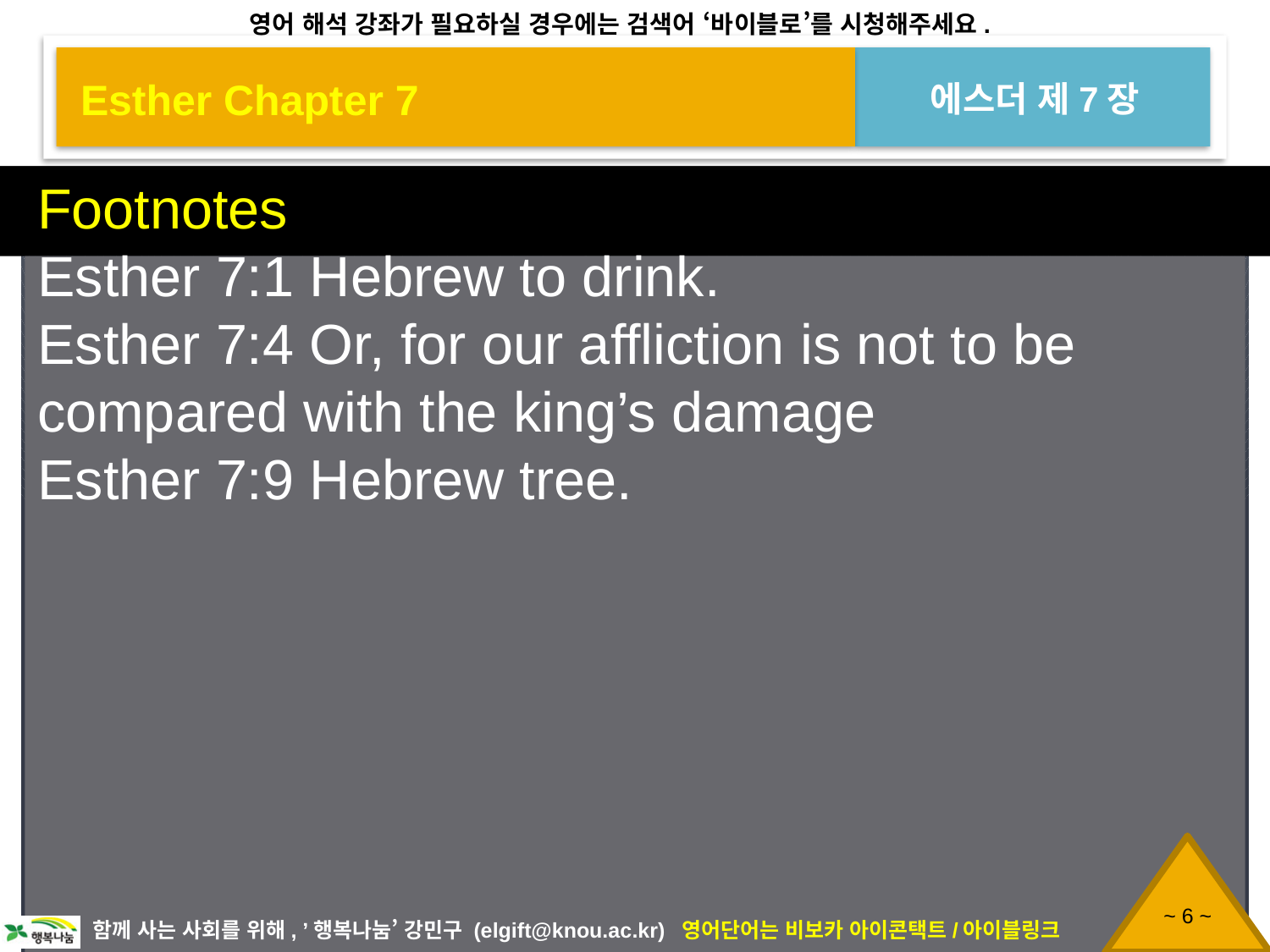

Esther Chapter 7
에스더 제7장
Footnotes
Esther 7:1 Hebrew to drink.
Esther 7:4 Or, for our affliction is not to be compared with the king’s damage
Esther 7:9 Hebrew tree.